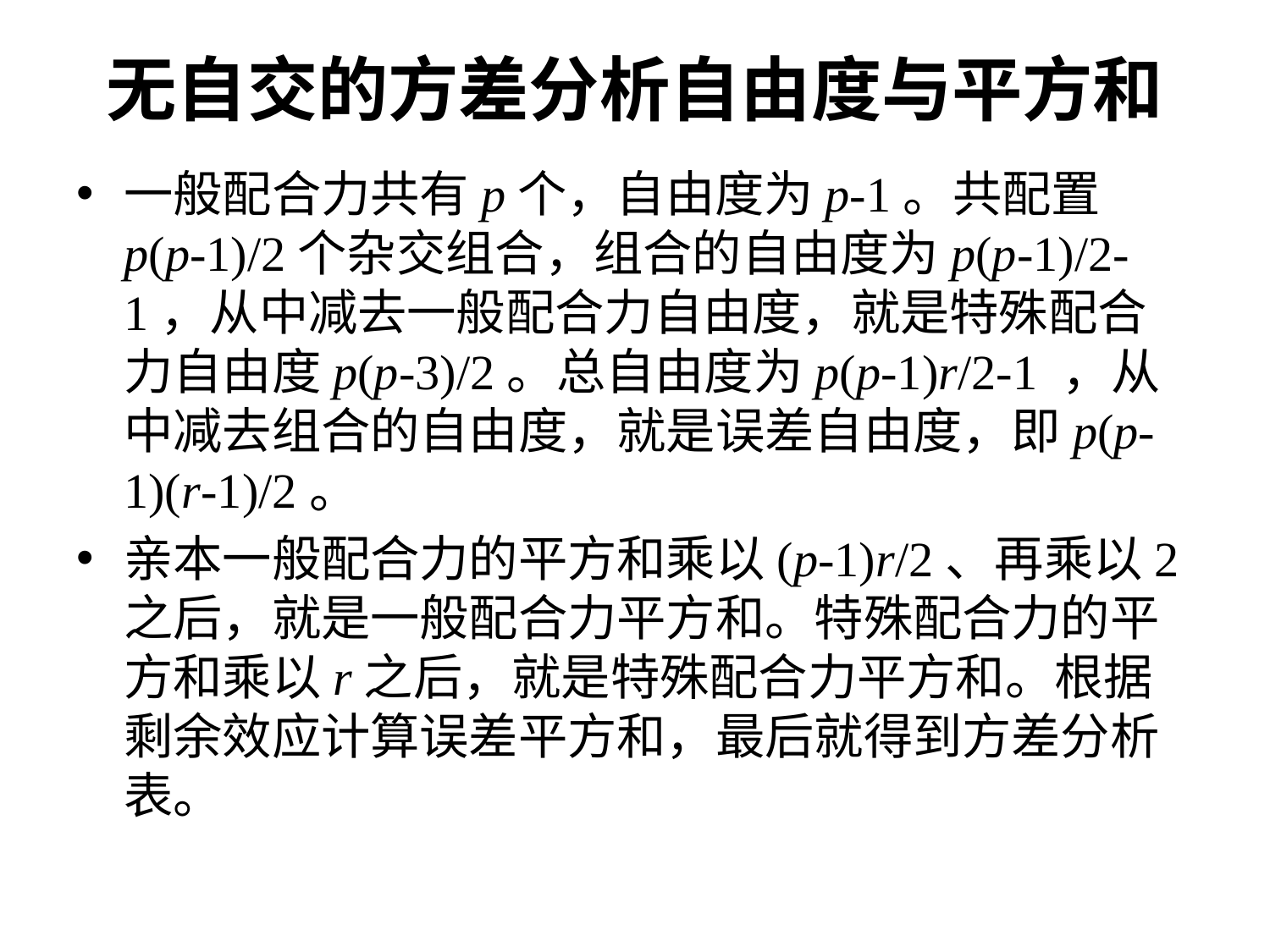

# 无自交的方差分析自由度与平方和
一般配合力共有p个，自由度为p-1。共配置p(p-1)/2个杂交组合，组合的自由度为p(p-1)/2-1，从中减去一般配合力自由度，就是特殊配合力自由度p(p-3)/2。总自由度为p(p-1)r/2-1 ，从中减去组合的自由度，就是误差自由度，即p(p-1)(r-1)/2。
亲本一般配合力的平方和乘以(p-1)r/2、再乘以2之后，就是一般配合力平方和。特殊配合力的平方和乘以r之后，就是特殊配合力平方和。根据剩余效应计算误差平方和，最后就得到方差分析表。